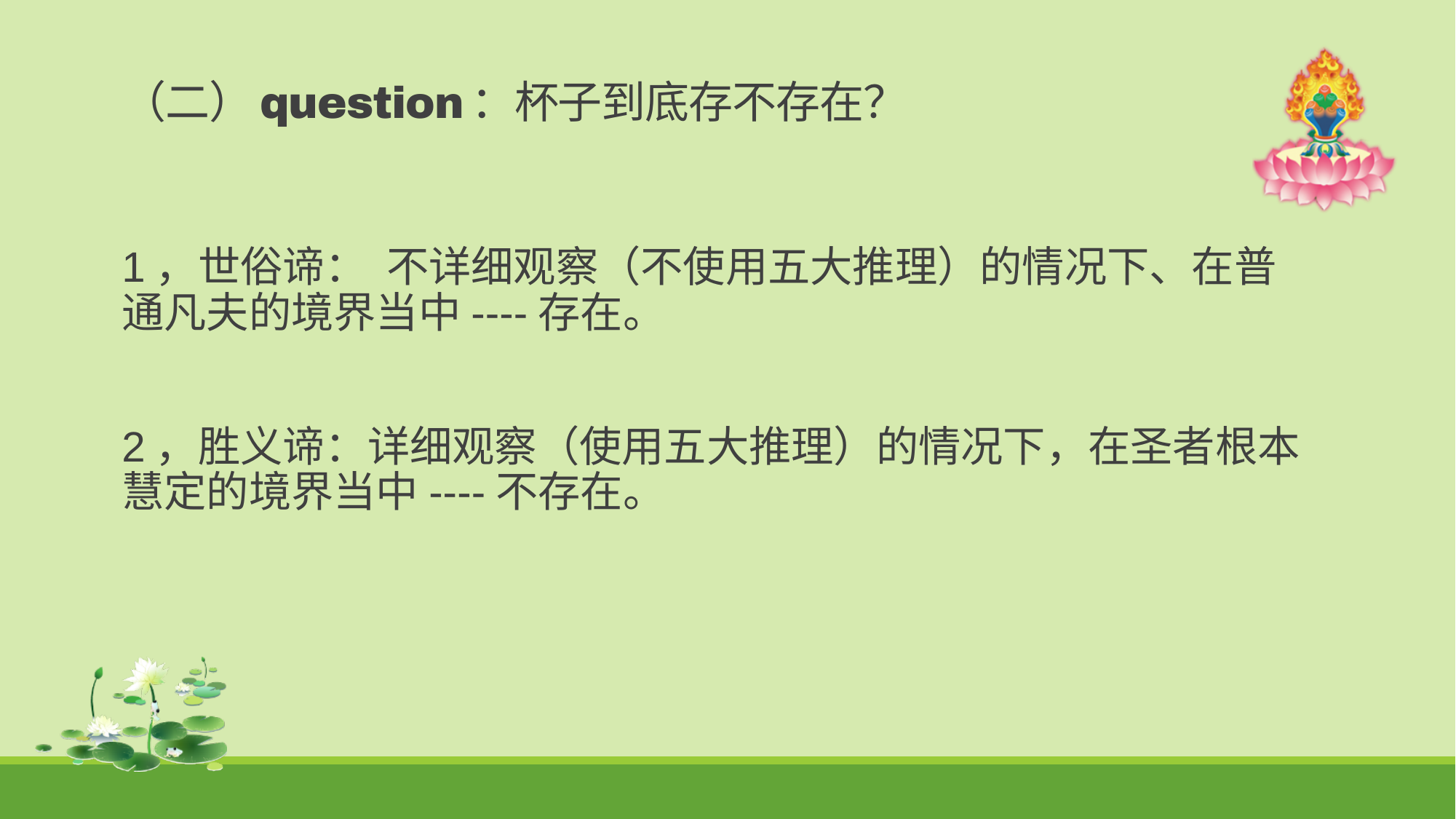

# （二）question：杯子到底存不存在？
1，世俗谛：  不详细观察（不使用五大推理）的情况下、在普通凡夫的境界当中----存在。

2，胜义谛：详细观察（使用五大推理）的情况下，在圣者根本慧定的境界当中----不存在。